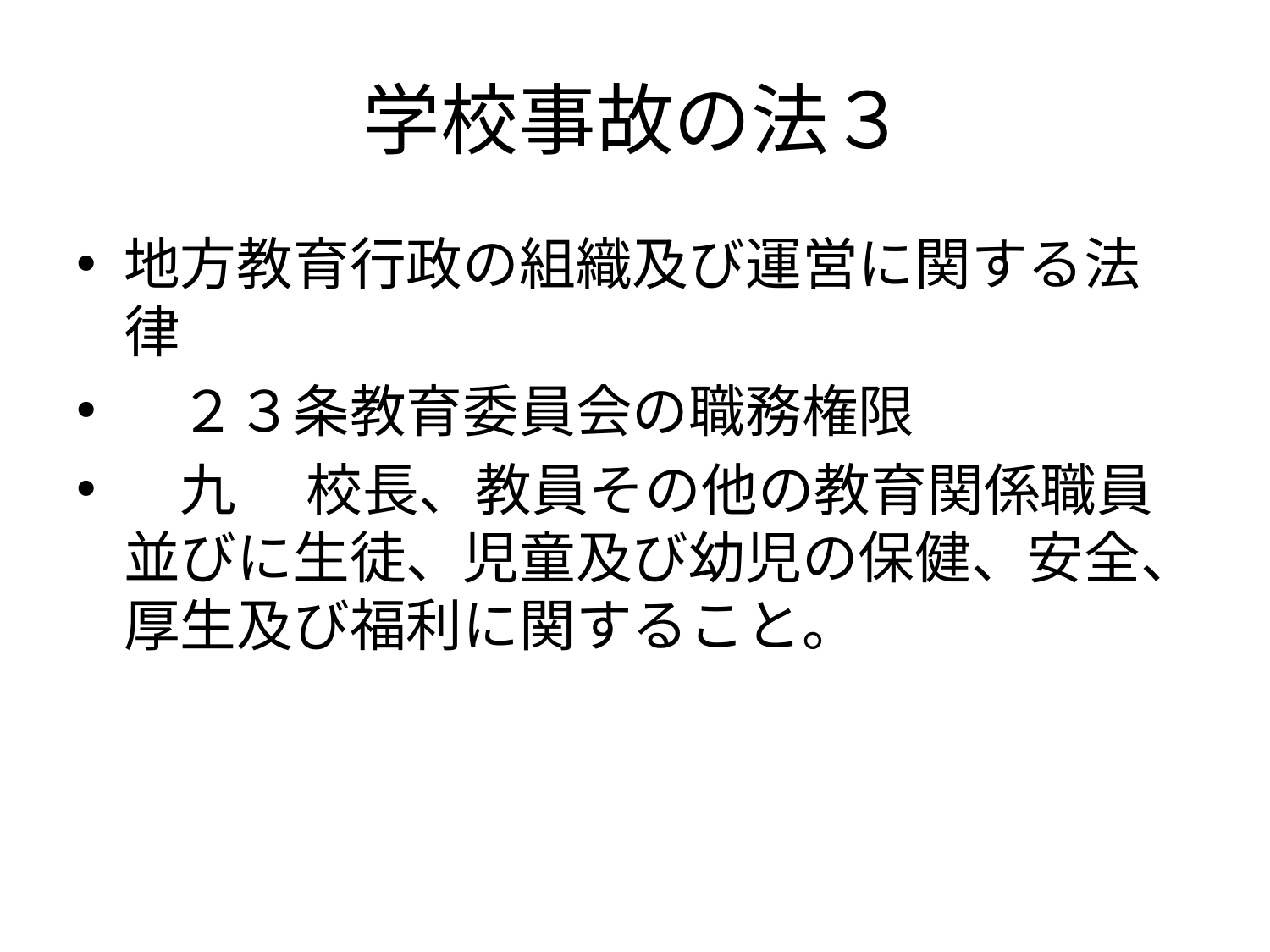

# 学校事故の法３
地方教育行政の組織及び運営に関する法律
　２３条教育委員会の職務権限
　九 　校長、教員その他の教育関係職員並びに生徒、児童及び幼児の保健、安全、厚生及び福利に関すること。